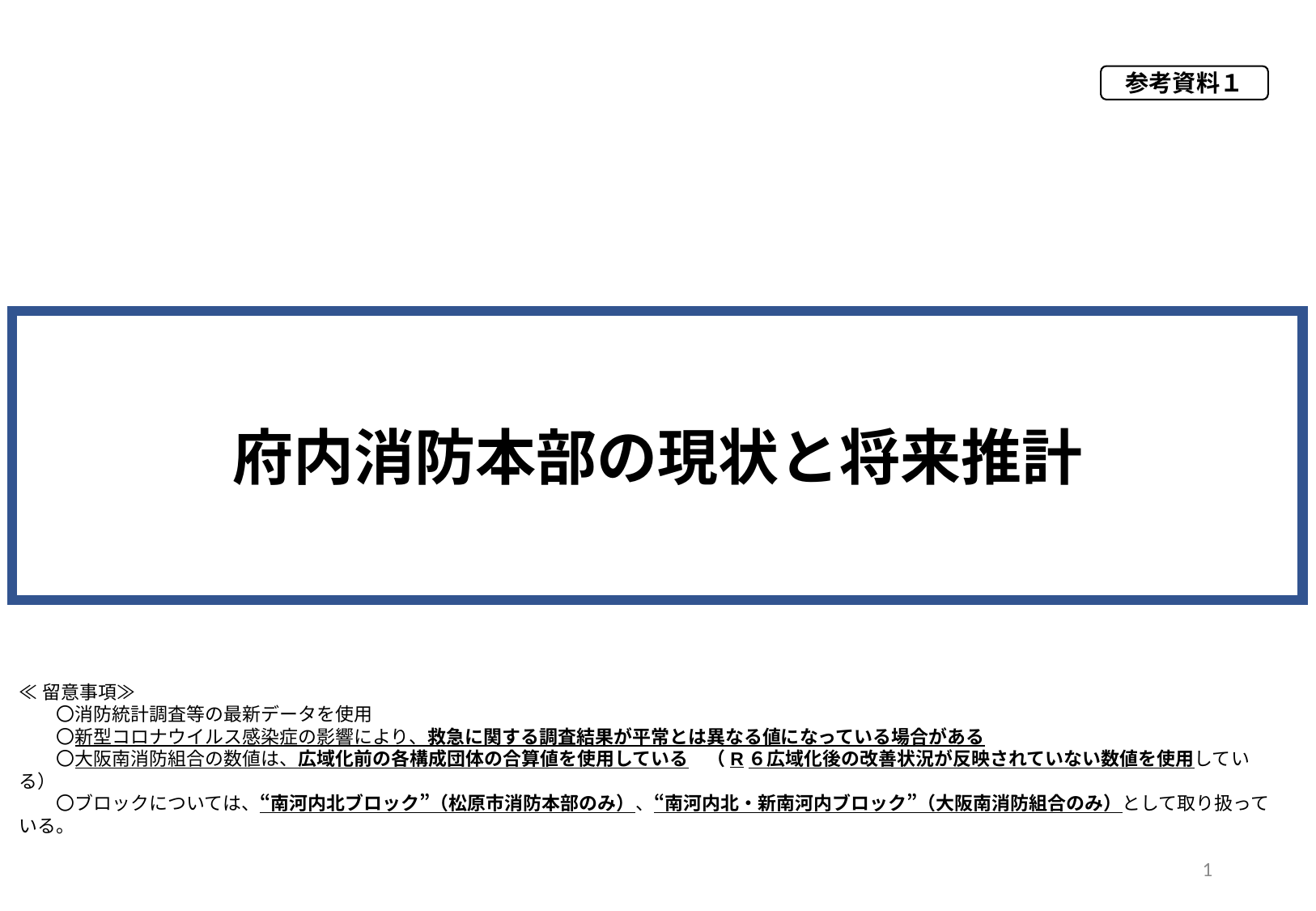

参考資料１

府内消防本部の現状と将来推計
≪留意事項≫
　　〇消防統計調査等の最新データを使用
　　〇新型コロナウイルス感染症の影響により、救急に関する調査結果が平常とは異なる値になっている場合がある
　　〇大阪南消防組合の数値は、広域化前の各構成団体の合算値を使用している　（R６広域化後の改善状況が反映されていない数値を使用している）
　　〇ブロックについては、“南河内北ブロック”（松原市消防本部のみ）、“南河内北・新南河内ブロック”（大阪南消防組合のみ）として取り扱っている。

1